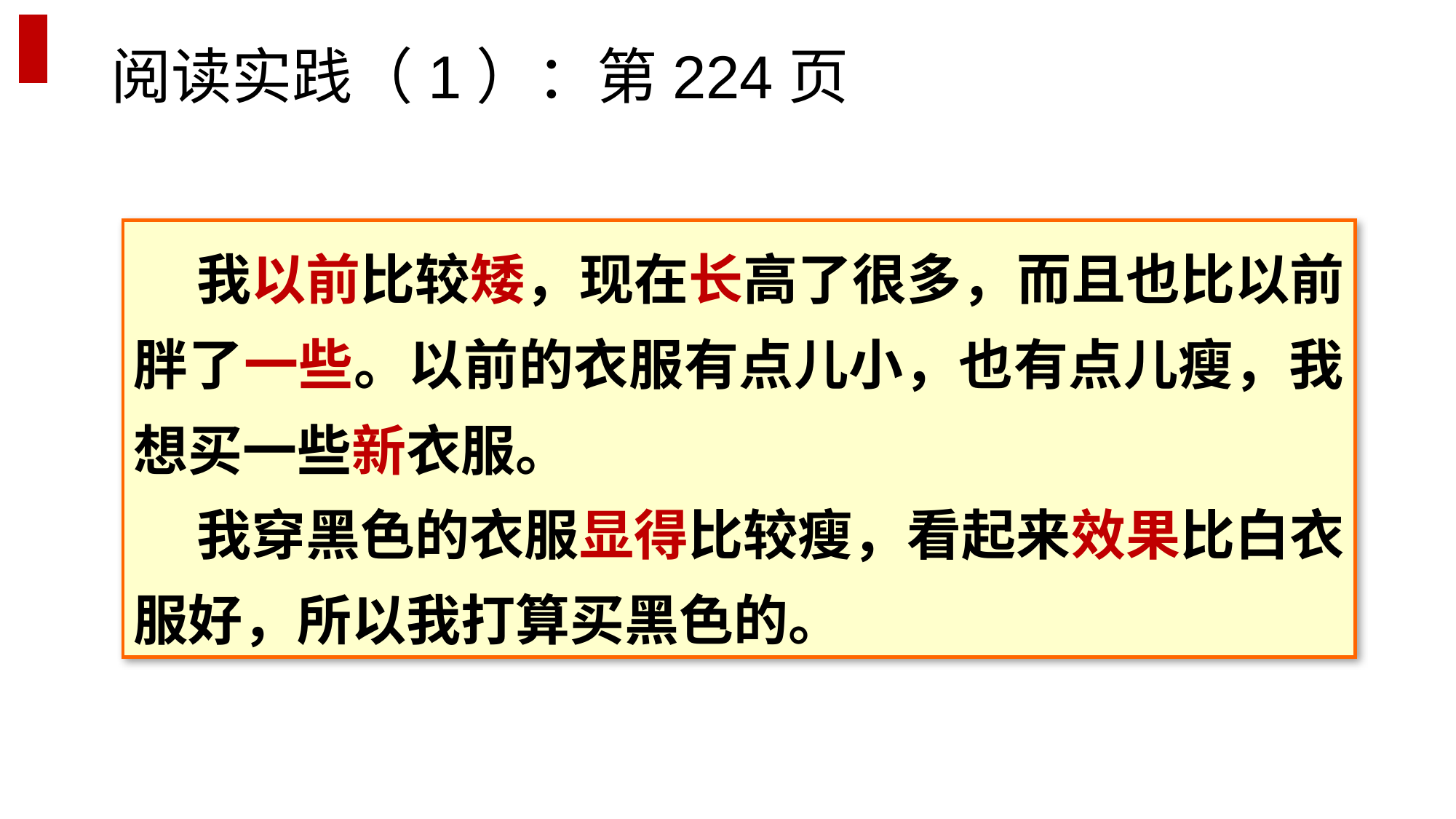

阅读实践（1）：第224页

    我以前比较矮，现在长高了很多，而且也比以前胖了一些。以前的衣服有点儿小，也有点儿瘦，我想买一些新衣服。
    我穿黑色的衣服显得比较瘦，看起来效果比白衣服好，所以我打算买黑色的。